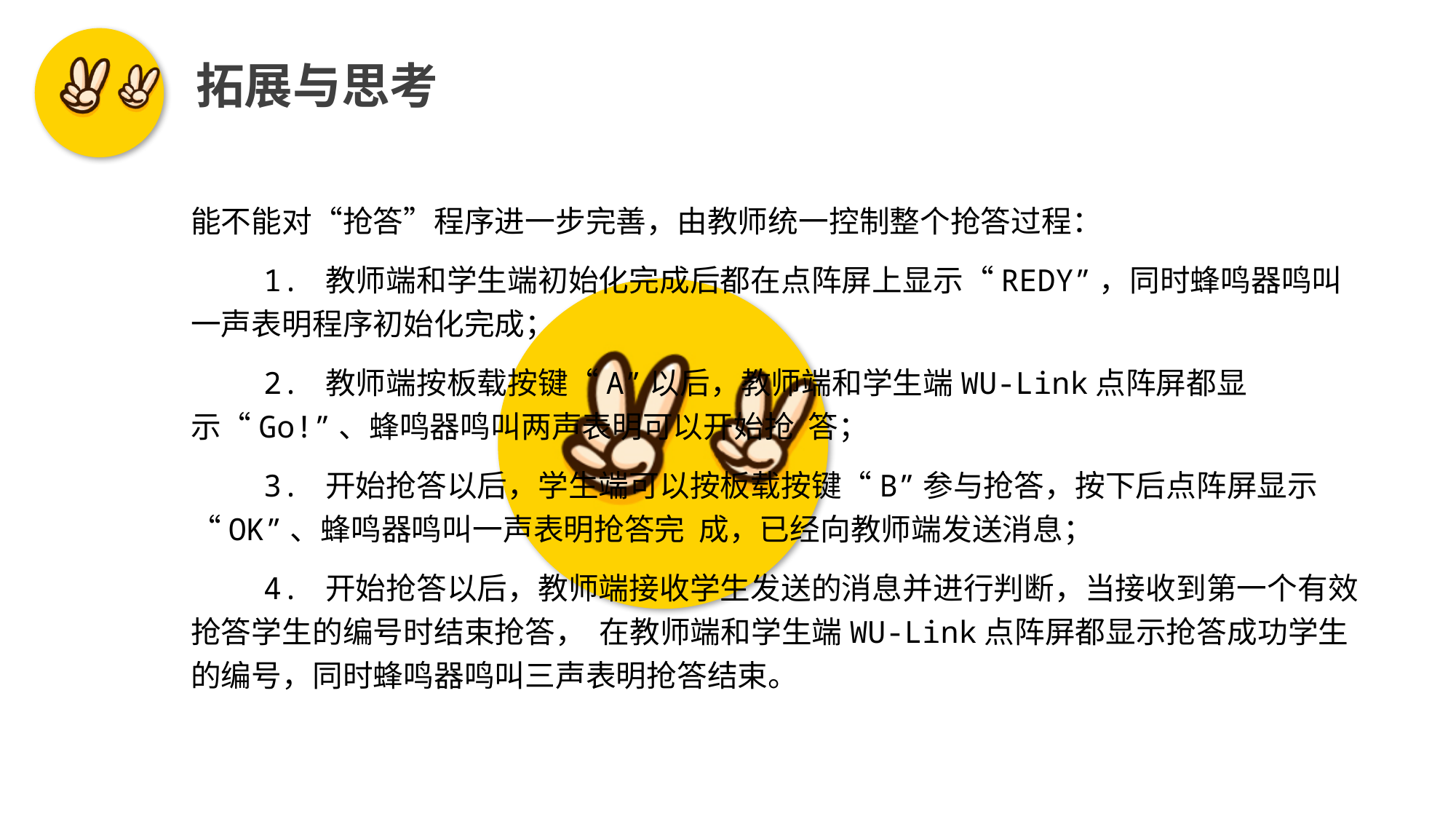

拓展与思考
能不能对“抢答”程序进一步完善，由教师统一控制整个抢答过程：
    1. 教师端和学生端初始化完成后都在点阵屏上显示“REDY”，同时蜂鸣器鸣叫一声表明程序初始化完成；
    2. 教师端按板载按键“A”以后，教师端和学生端WU-Link点阵屏都显示“Go!”、蜂鸣器鸣叫两声表明可以开始抢  答；
    3. 开始抢答以后，学生端可以按板载按键“B”参与抢答，按下后点阵屏显示“OK”、蜂鸣器鸣叫一声表明抢答完  成，已经向教师端发送消息；
    4. 开始抢答以后，教师端接收学生发送的消息并进行判断，当接收到第一个有效抢答学生的编号时结束抢答，  在教师端和学生端WU-Link点阵屏都显示抢答成功学生的编号，同时蜂鸣器鸣叫三声表明抢答结束。